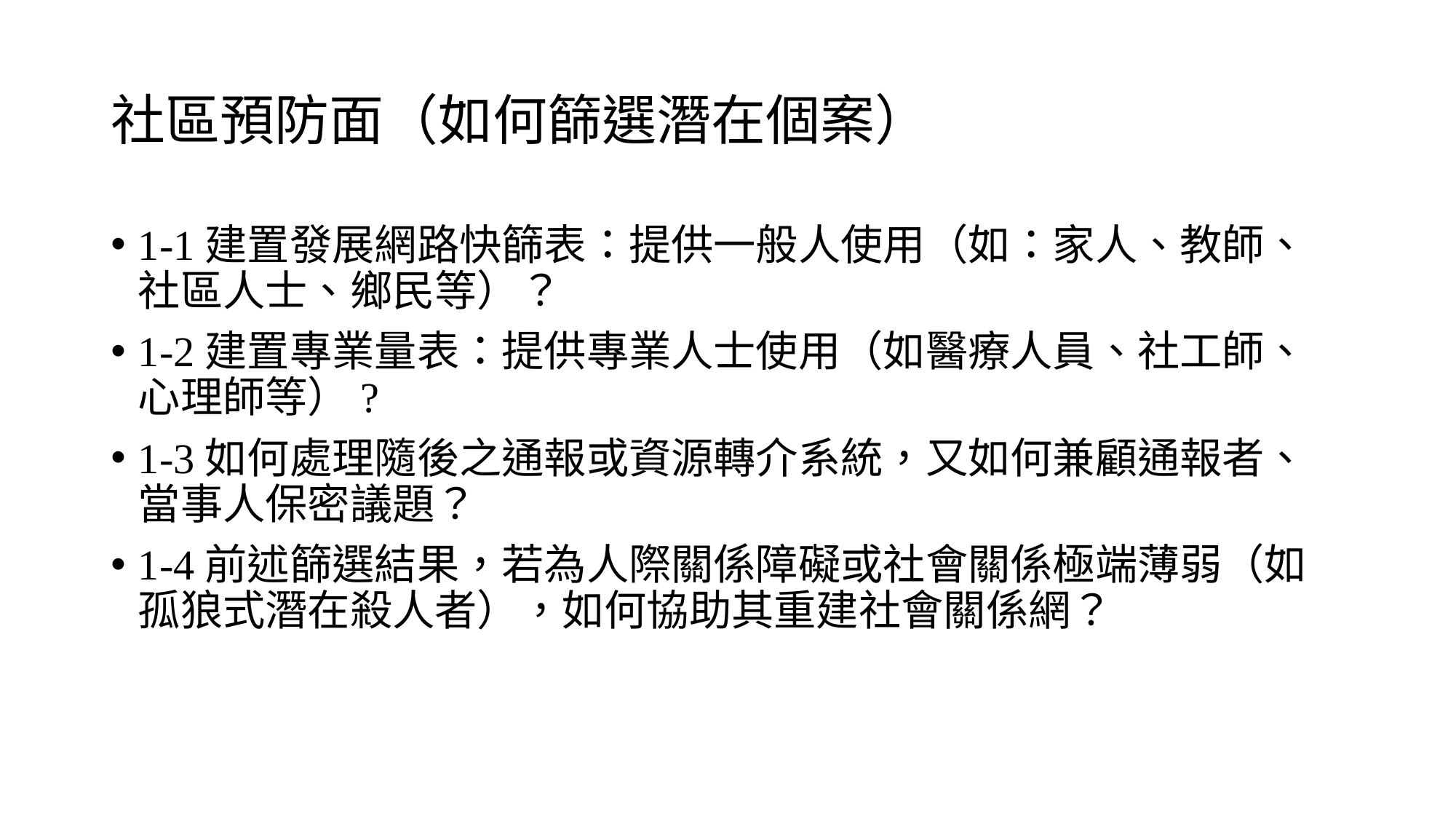

# 社區預防面（如何篩選潛在個案）
1-1建置發展網路快篩表：提供一般人使用（如：家人、教師、社區人士、鄉民等）？
1-2建置專業量表：提供專業人士使用（如醫療人員、社工師、心理師等）?
1-3如何處理隨後之通報或資源轉介系統，又如何兼顧通報者、當事人保密議題？
1-4前述篩選結果，若為人際關係障礙或社會關係極端薄弱（如孤狼式潛在殺人者），如何協助其重建社會關係網？